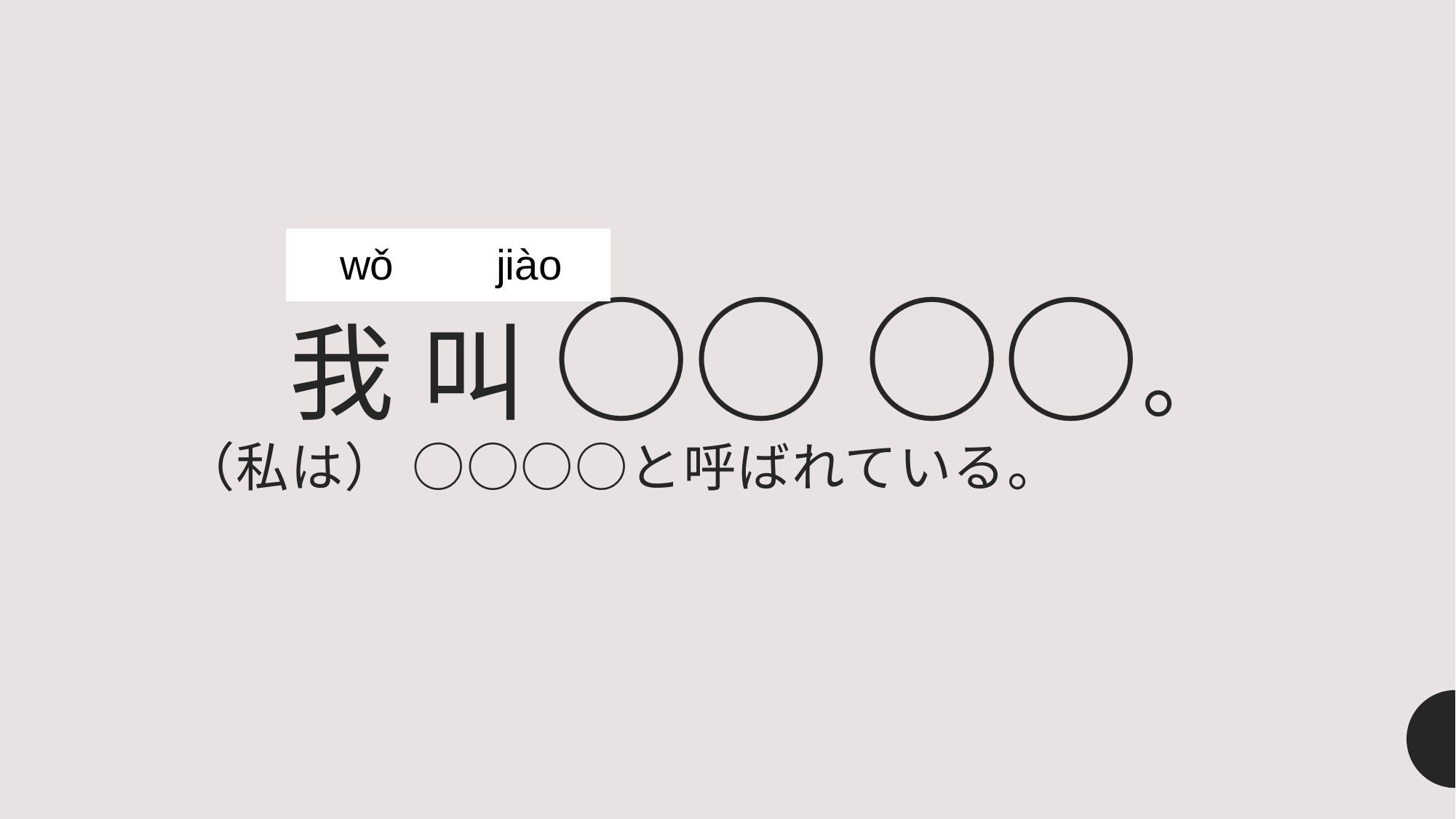

| wǒ | jiào |
| --- | --- |
# 我 叫 ○○ ○○。 （私は） ○○○○と呼ばれている。